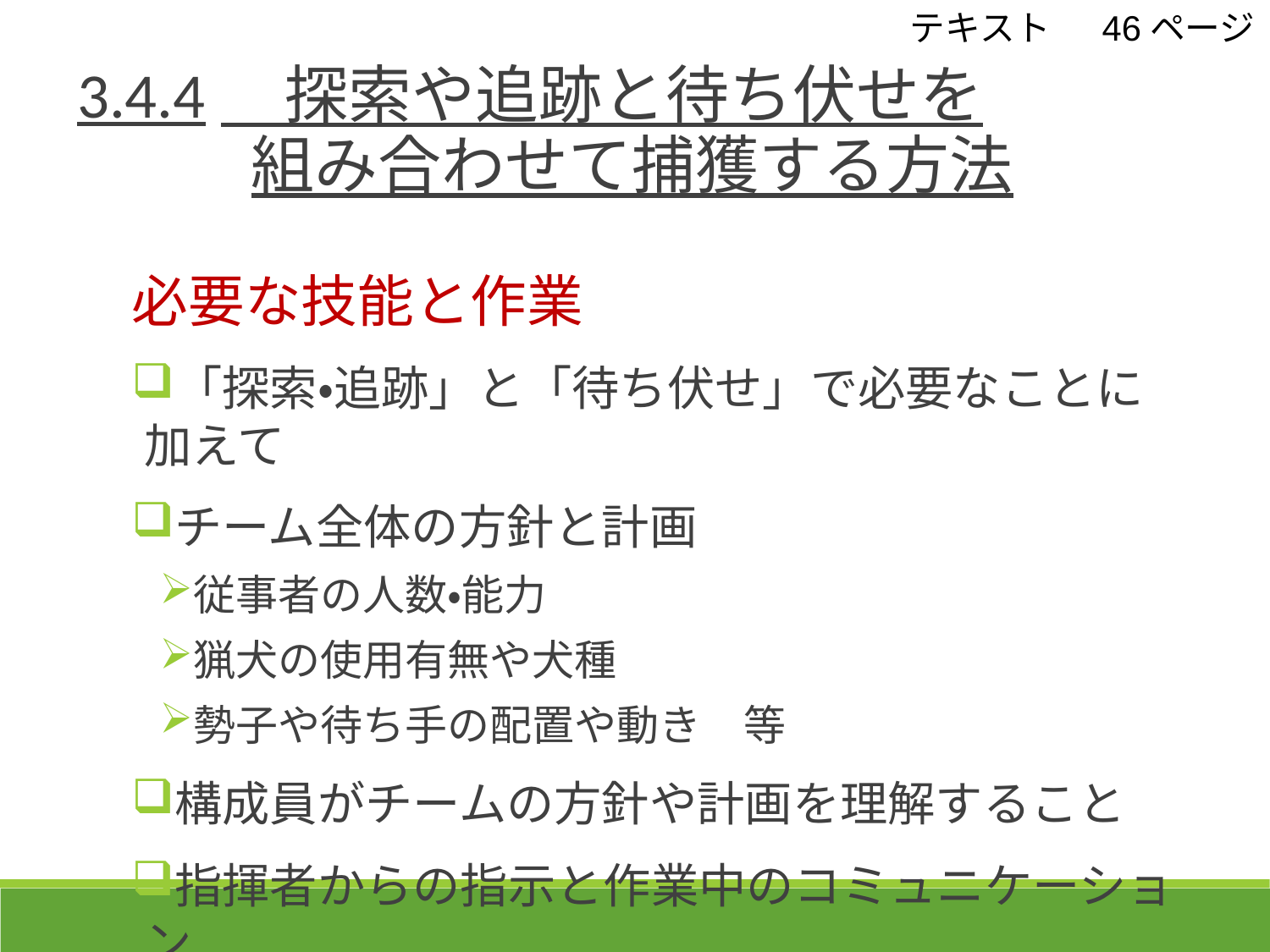

テキスト　 46ページ
3.4.4　探索や追跡と待ち伏せを
組み合わせて捕獲する方法
必要な技能と作業
「探索・追跡」と「待ち伏せ」で必要なことに加えて
チーム全体の方針と計画
従事者の人数・能力
猟犬の使用有無や犬種
勢子や待ち手の配置や動き　等
構成員がチームの方針や計画を理解すること
指揮者からの指示と作業中のコミュニケーション